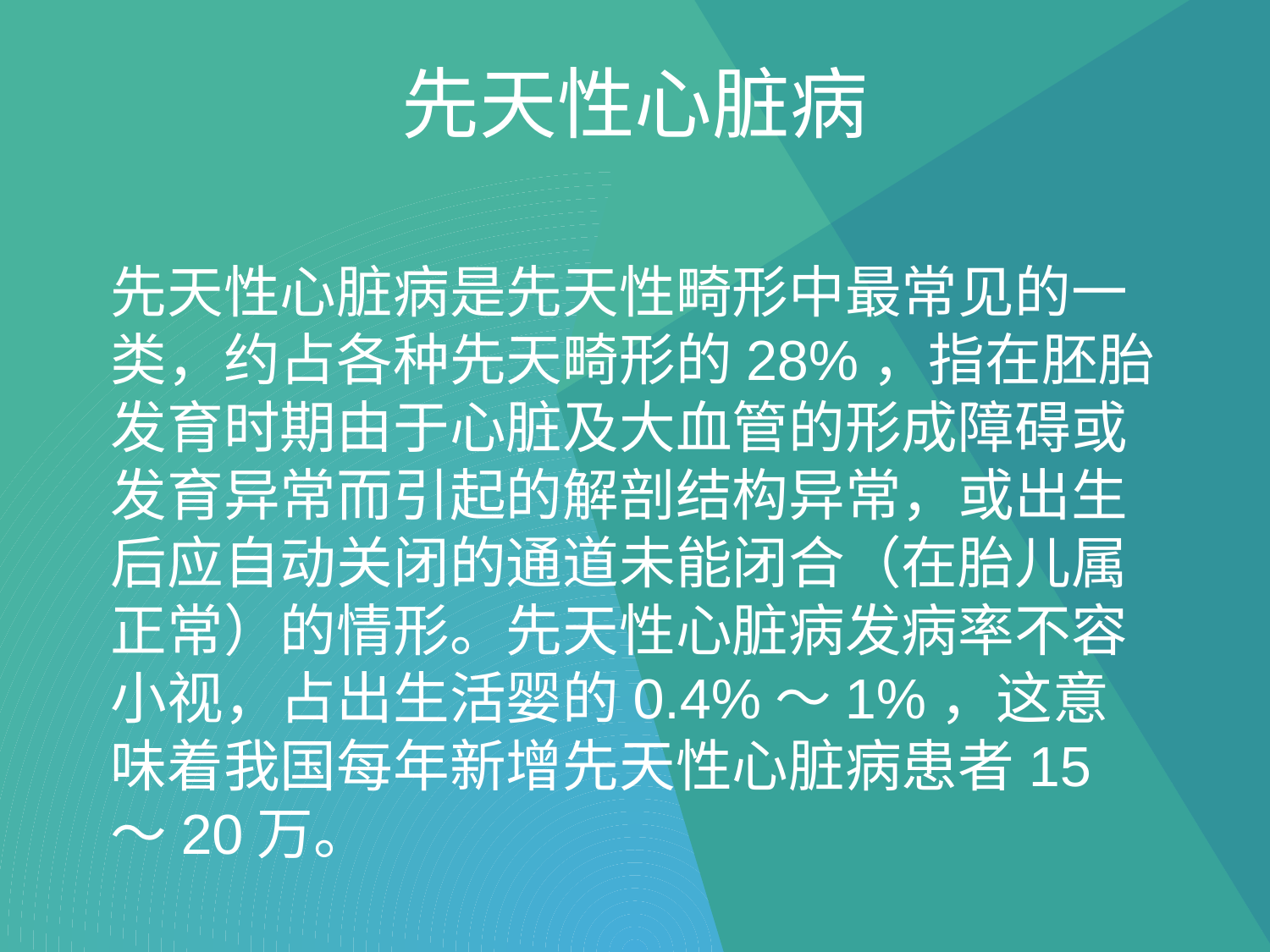

先天性心脏病
先天性心脏病是先天性畸形中最常见的一类，约占各种先天畸形的28%，指在胚胎发育时期由于心脏及大血管的形成障碍或发育异常而引起的解剖结构异常，或出生后应自动关闭的通道未能闭合（在胎儿属正常）的情形。先天性心脏病发病率不容小视，占出生活婴的0.4%～1%，这意味着我国每年新增先天性心脏病患者15～20万。